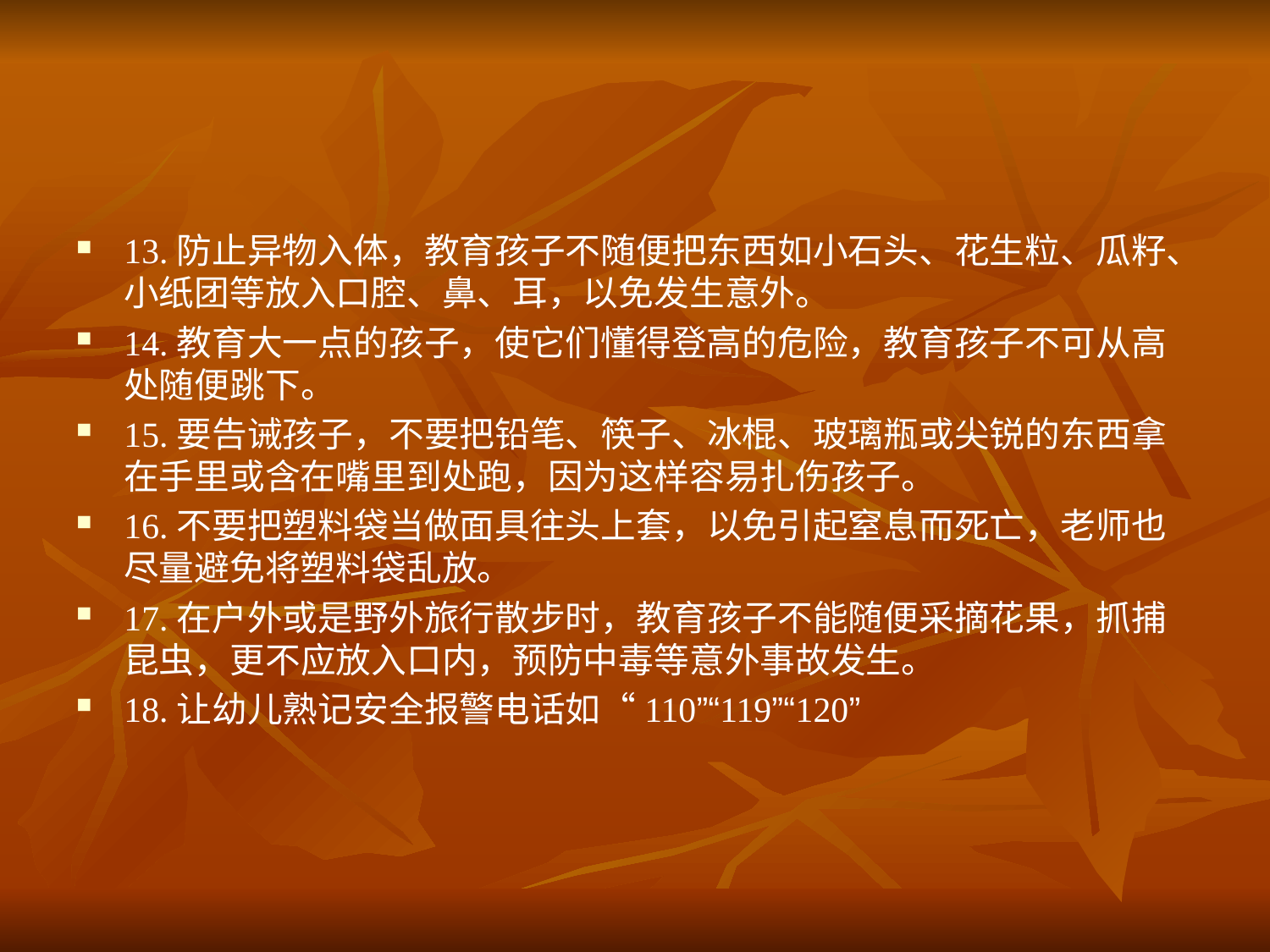

#
13.防止异物入体，教育孩子不随便把东西如小石头、花生粒、瓜籽、小纸团等放入口腔、鼻、耳，以免发生意外。
14.教育大一点的孩子，使它们懂得登高的危险，教育孩子不可从高处随便跳下。
15.要告诫孩子，不要把铅笔、筷子、冰棍、玻璃瓶或尖锐的东西拿在手里或含在嘴里到处跑，因为这样容易扎伤孩子。
16.不要把塑料袋当做面具往头上套，以免引起窒息而死亡，老师也尽量避免将塑料袋乱放。
17.在户外或是野外旅行散步时，教育孩子不能随便采摘花果，抓捕昆虫，更不应放入口内，预防中毒等意外事故发生。
18.让幼儿熟记安全报警电话如“110”“119”“120”